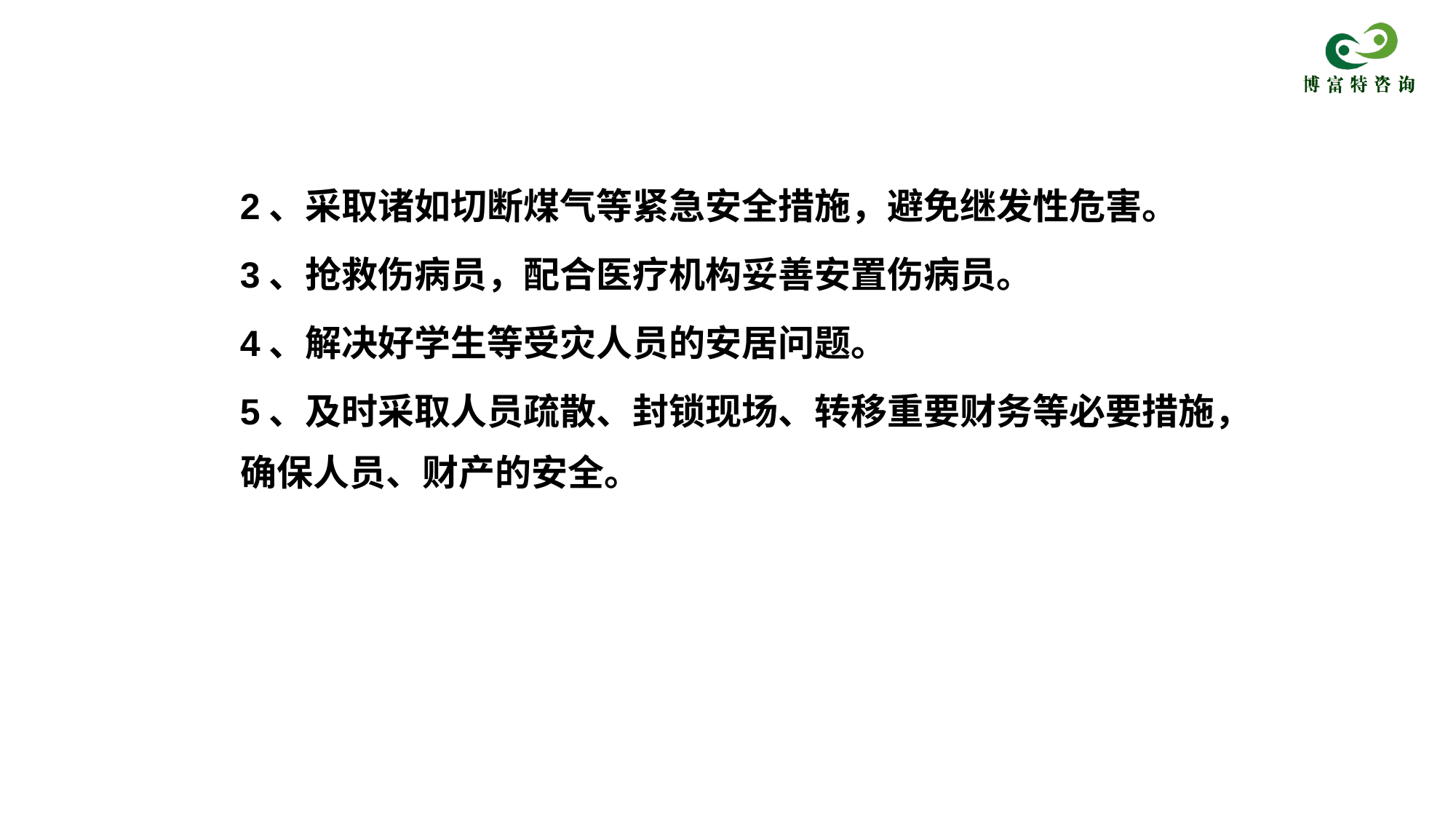

2、采取诸如切断煤气等紧急安全措施，避免继发性危害。
3、抢救伤病员，配合医疗机构妥善安置伤病员。
4、解决好学生等受灾人员的安居问题。
5、及时采取人员疏散、封锁现场、转移重要财务等必要措施，确保人员、财产的安全。

30